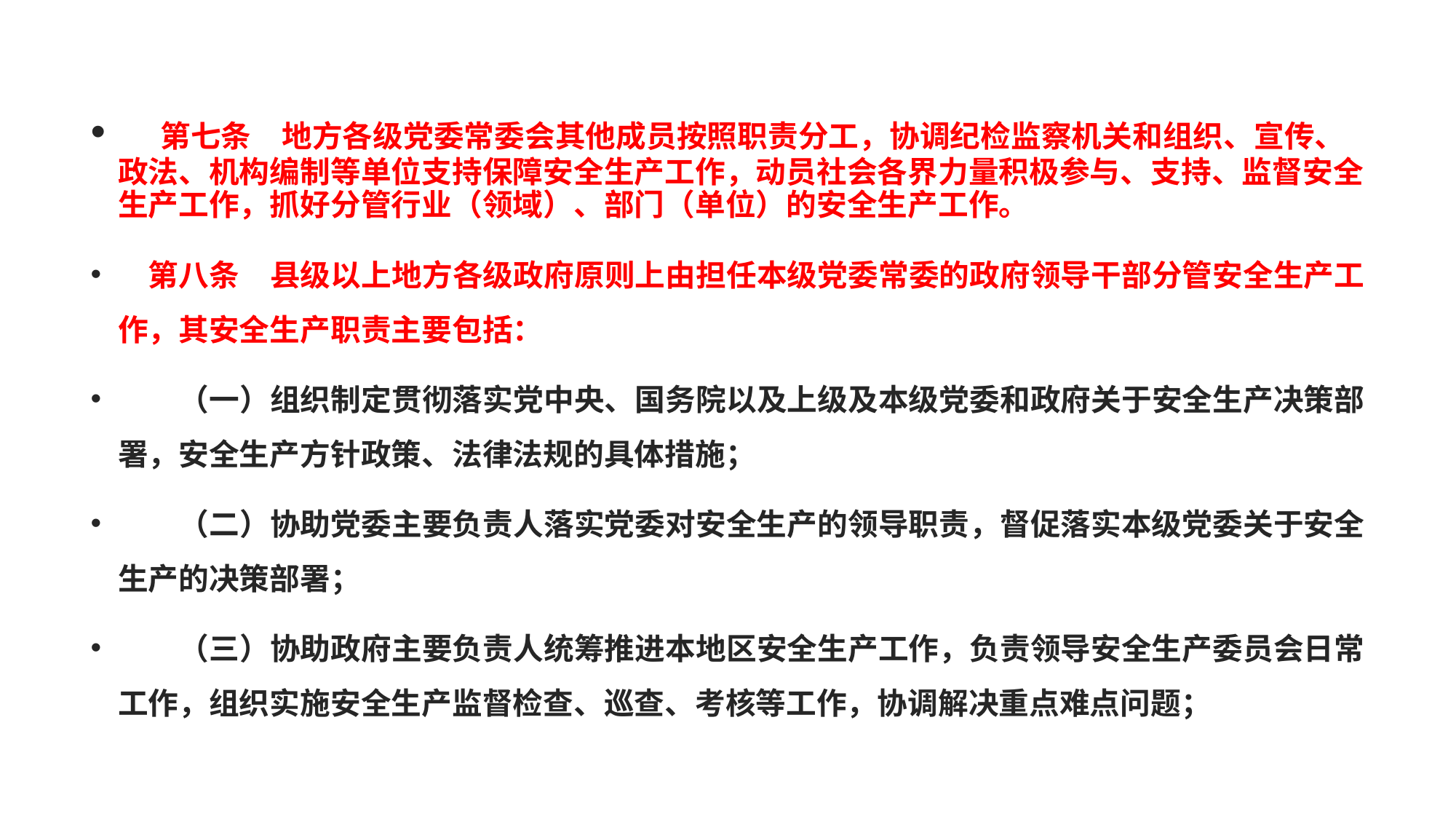

第七条　地方各级党委常委会其他成员按照职责分工，协调纪检监察机关和组织、宣传、政法、机构编制等单位支持保障安全生产工作，动员社会各界力量积极参与、支持、监督安全生产工作，抓好分管行业（领域）、部门（单位）的安全生产工作。
　第八条　县级以上地方各级政府原则上由担任本级党委常委的政府领导干部分管安全生产工作，其安全生产职责主要包括：
　　（一）组织制定贯彻落实党中央、国务院以及上级及本级党委和政府关于安全生产决策部署，安全生产方针政策、法律法规的具体措施；
　　（二）协助党委主要负责人落实党委对安全生产的领导职责，督促落实本级党委关于安全生产的决策部署；
　　（三）协助政府主要负责人统筹推进本地区安全生产工作，负责领导安全生产委员会日常工作，组织实施安全生产监督检查、巡查、考核等工作，协调解决重点难点问题；

41